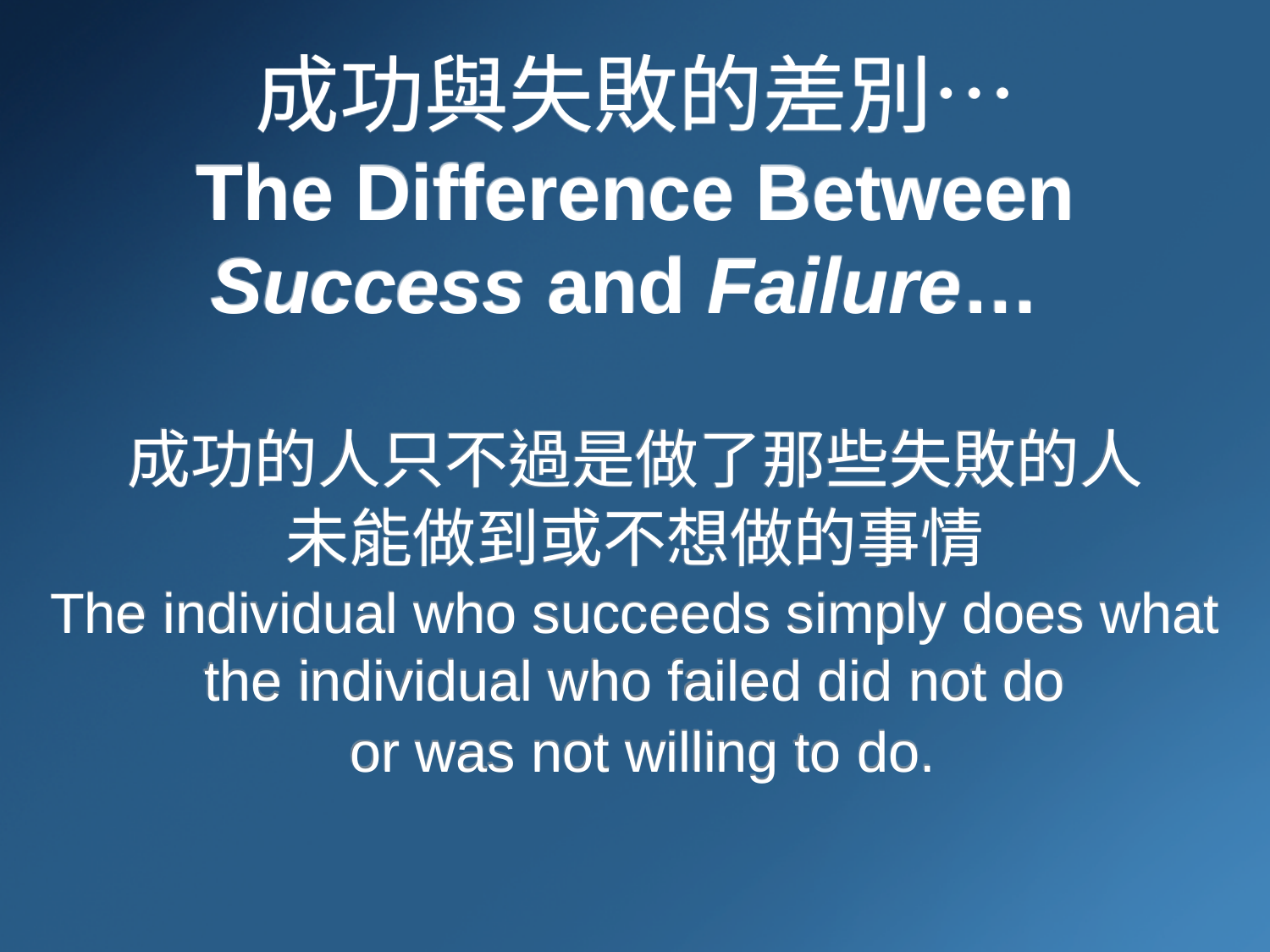

成功與失敗的差別…
The Difference Between Success and Failure…
成功的人只不過是做了那些失敗的人
未能做到或不想做的事情
The individual who succeeds simply does what the individual who failed did not do
 or was not willing to do.